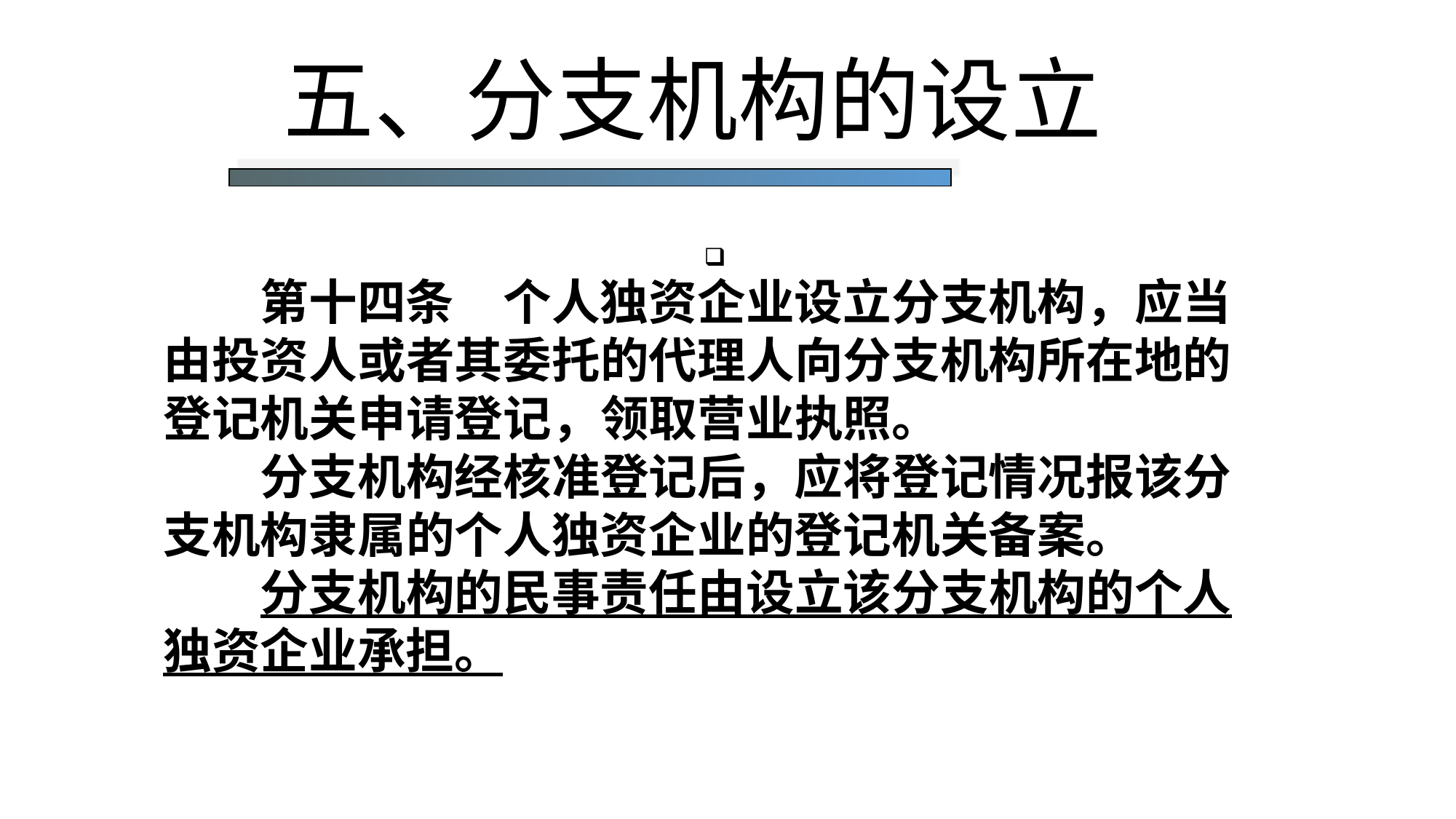

# 五、分支机构的设立：

　　第十四条　个人独资企业设立分支机构，应当由投资人或者其委托的代理人向分支机构所在地的登记机关申请登记，领取营业执照。
　　分支机构经核准登记后，应将登记情况报该分支机构隶属的个人独资企业的登记机关备案。
　　分支机构的民事责任由设立该分支机构的个人独资企业承担。
23